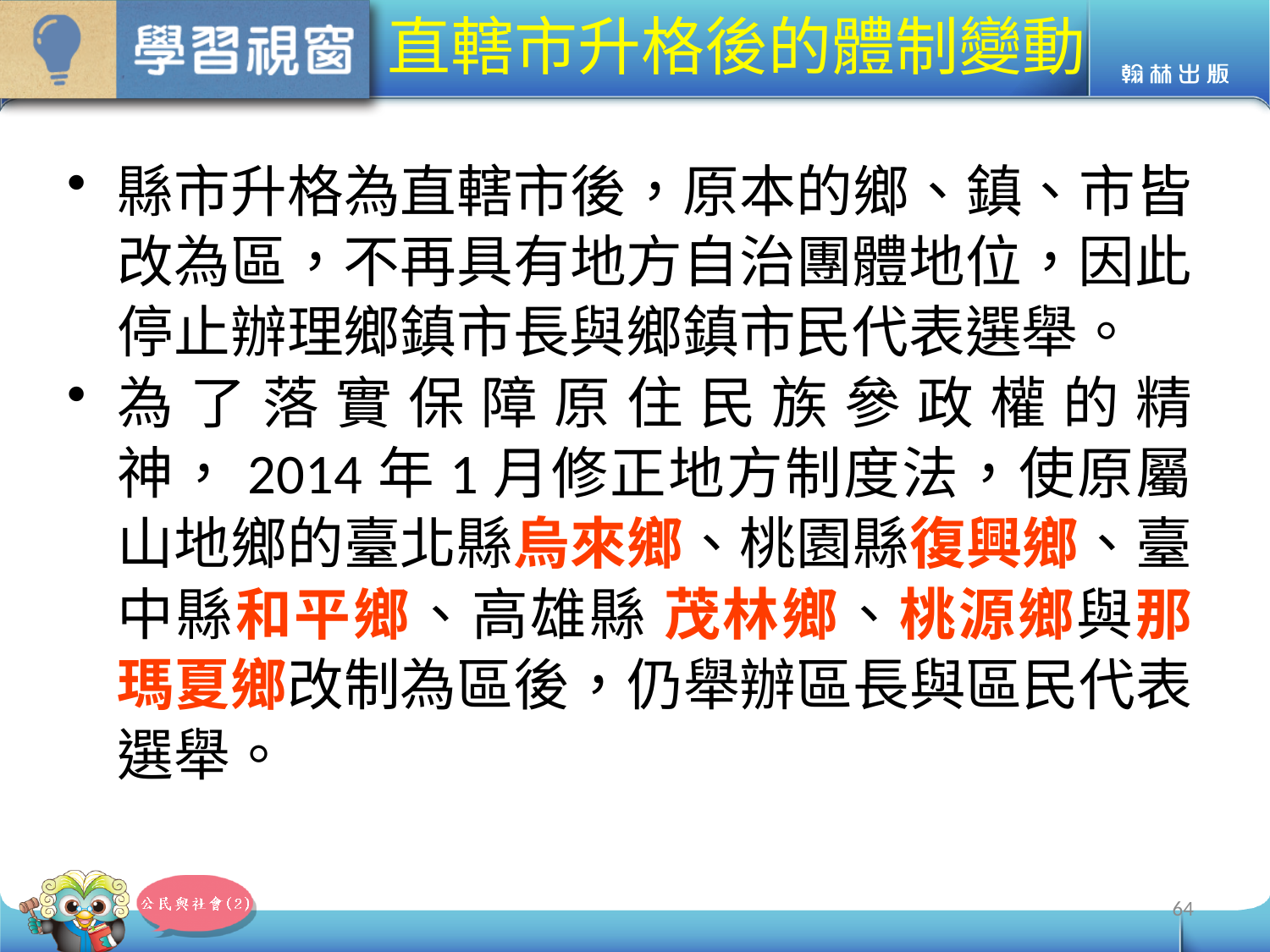

# 直轄市升格後的體制變動
縣市升格為直轄市後，原本的鄉、鎮、市皆改為區，不再具有地方自治團體地位，因此停止辦理鄉鎮市長與鄉鎮市民代表選舉。
為了落實保障原住民族參政權的精神，2014年1月修正地方制度法，使原屬山地鄉的臺北縣烏來鄉、桃園縣復興鄉、臺中縣和平鄉、高雄縣 茂林鄉、桃源鄉與那瑪夏鄉改制為區後，仍舉辦區長與區民代表選舉。
64